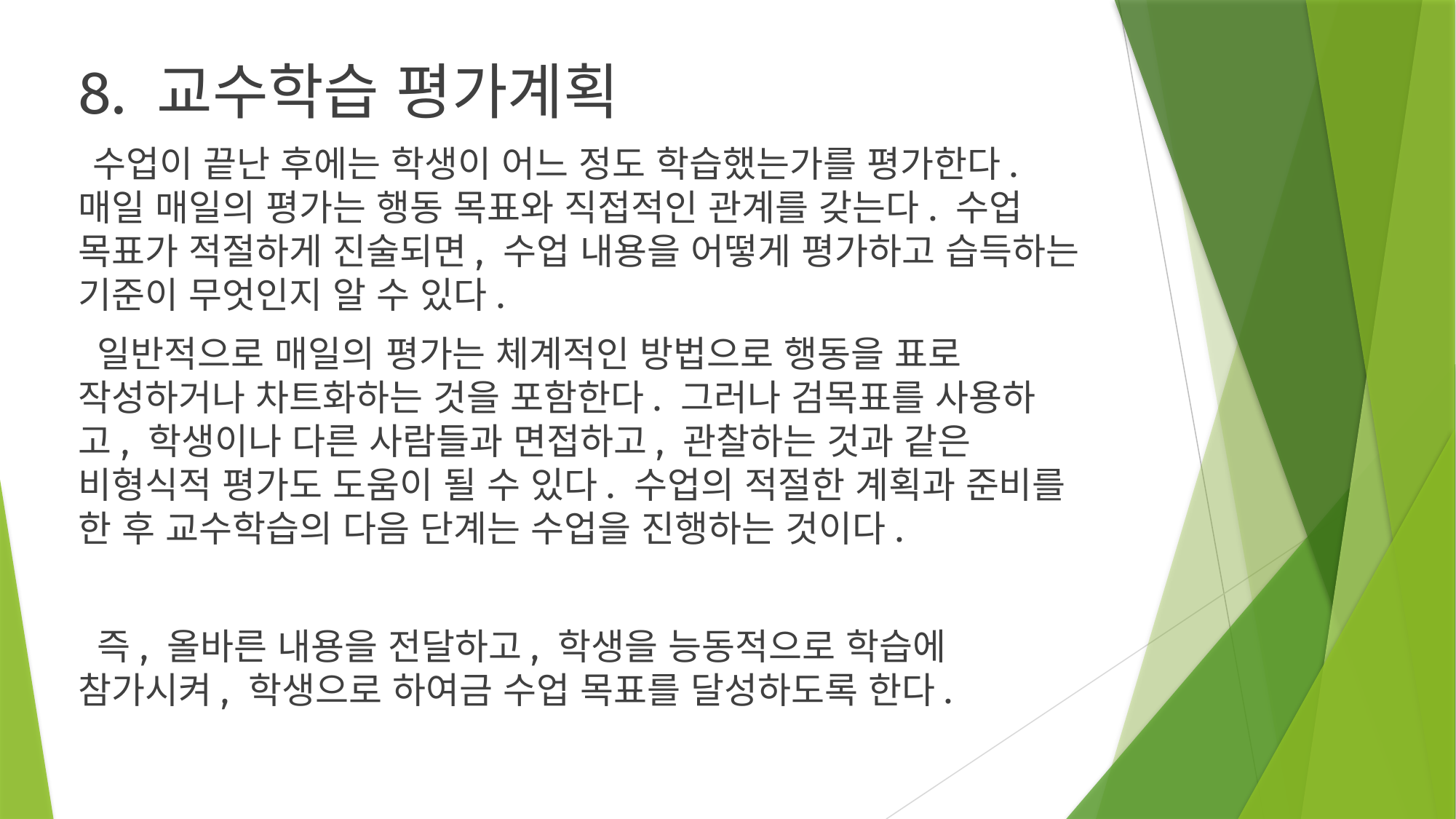

8. 교수학습 평가계획
 수업이 끝난 후에는 학생이 어느 정도 학습했는가를 평가한다. 매일 매일의 평가는 행동 목표와 직접적인 관계를 갖는다. 수업 목표가 적절하게 진술되면, 수업 내용을 어떻게 평가하고 습득하는 기준이 무엇인지 알 수 있다.
 일반적으로 매일의 평가는 체계적인 방법으로 행동을 표로 작성하거나 차트화하는 것을 포함한다. 그러나 검목표를 사용하고, 학생이나 다른 사람들과 면접하고, 관찰하는 것과 같은 비형식적 평가도 도움이 될 수 있다. 수업의 적절한 계획과 준비를 한 후 교수학습의 다음 단계는 수업을 진행하는 것이다.

 즉, 올바른 내용을 전달하고, 학생을 능동적으로 학습에 참가시켜, 학생으로 하여금 수업 목표를 달성하도록 한다.